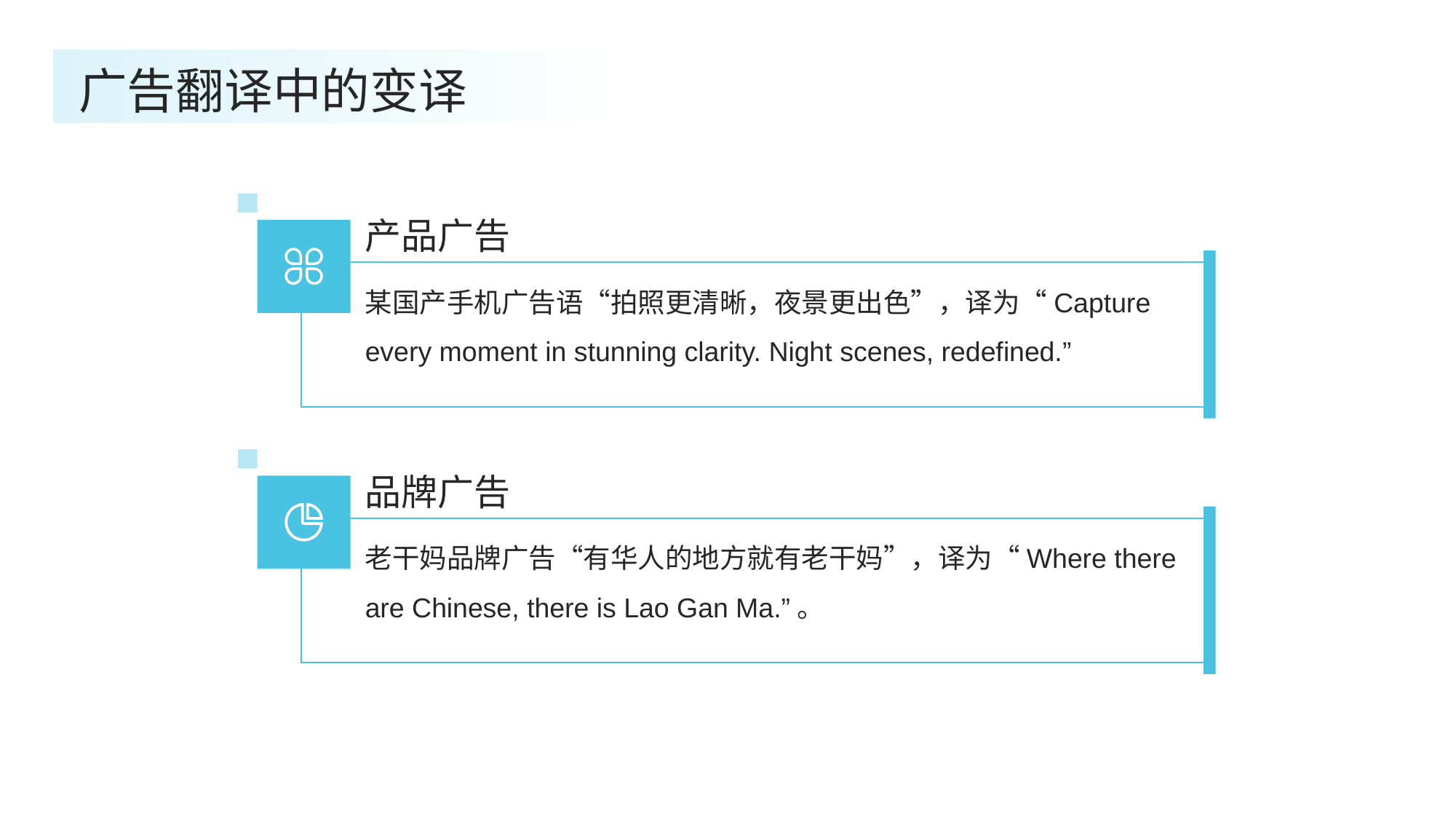

广告翻译中的变译

产品广告

某国产手机广告语“拍照更清晰，夜景更出色”，译为“Capture every moment in stunning clarity. Night scenes, redefined.”

品牌广告

老干妈品牌广告“有华人的地方就有老干妈”，译为“Where there are Chinese, there is Lao Gan Ma.”。